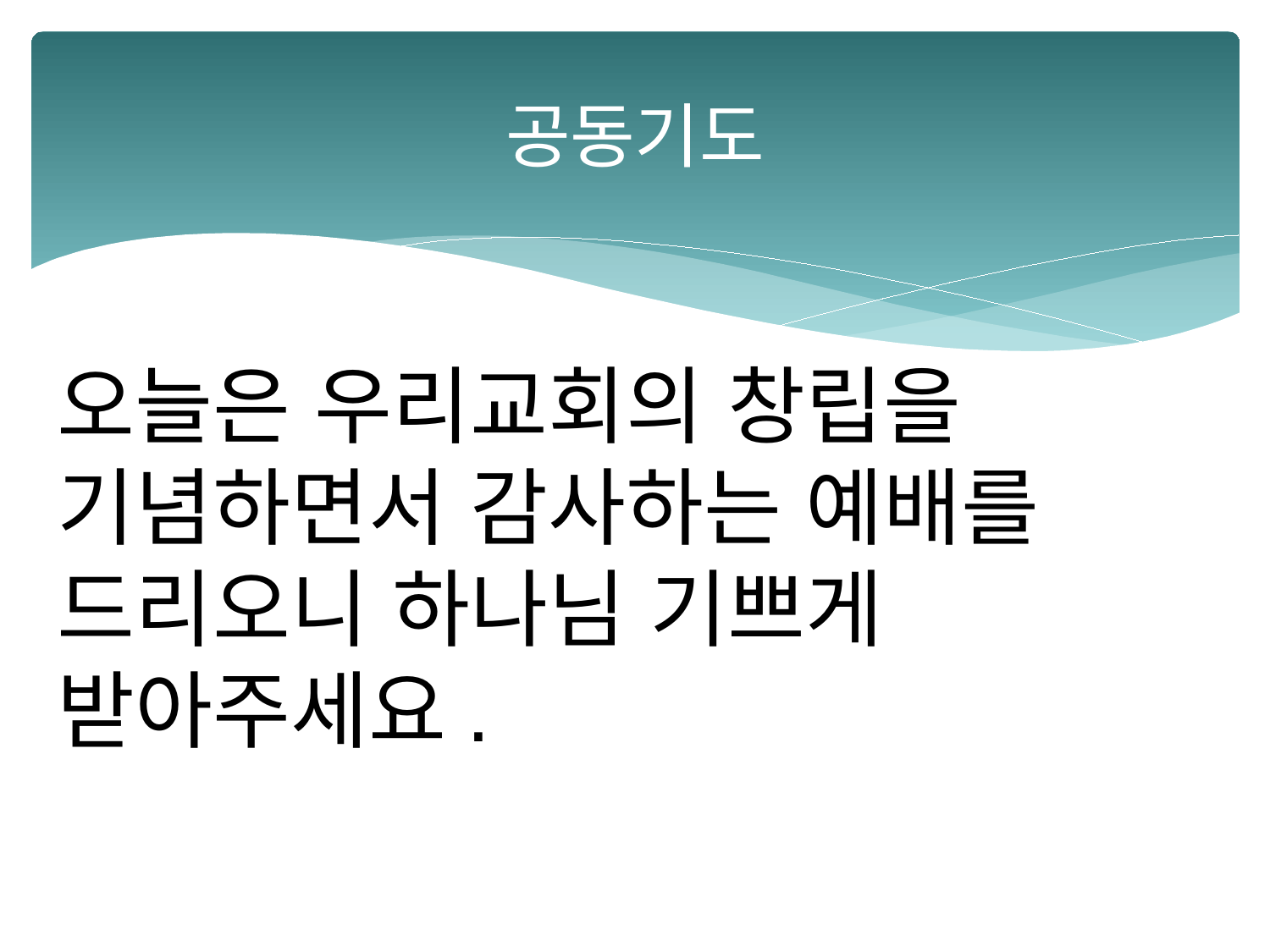

# 공동기도

오늘은 우리교회의 창립을
기념하면서 감사하는 예배를
드리오니 하나님 기쁘게
받아주세요.